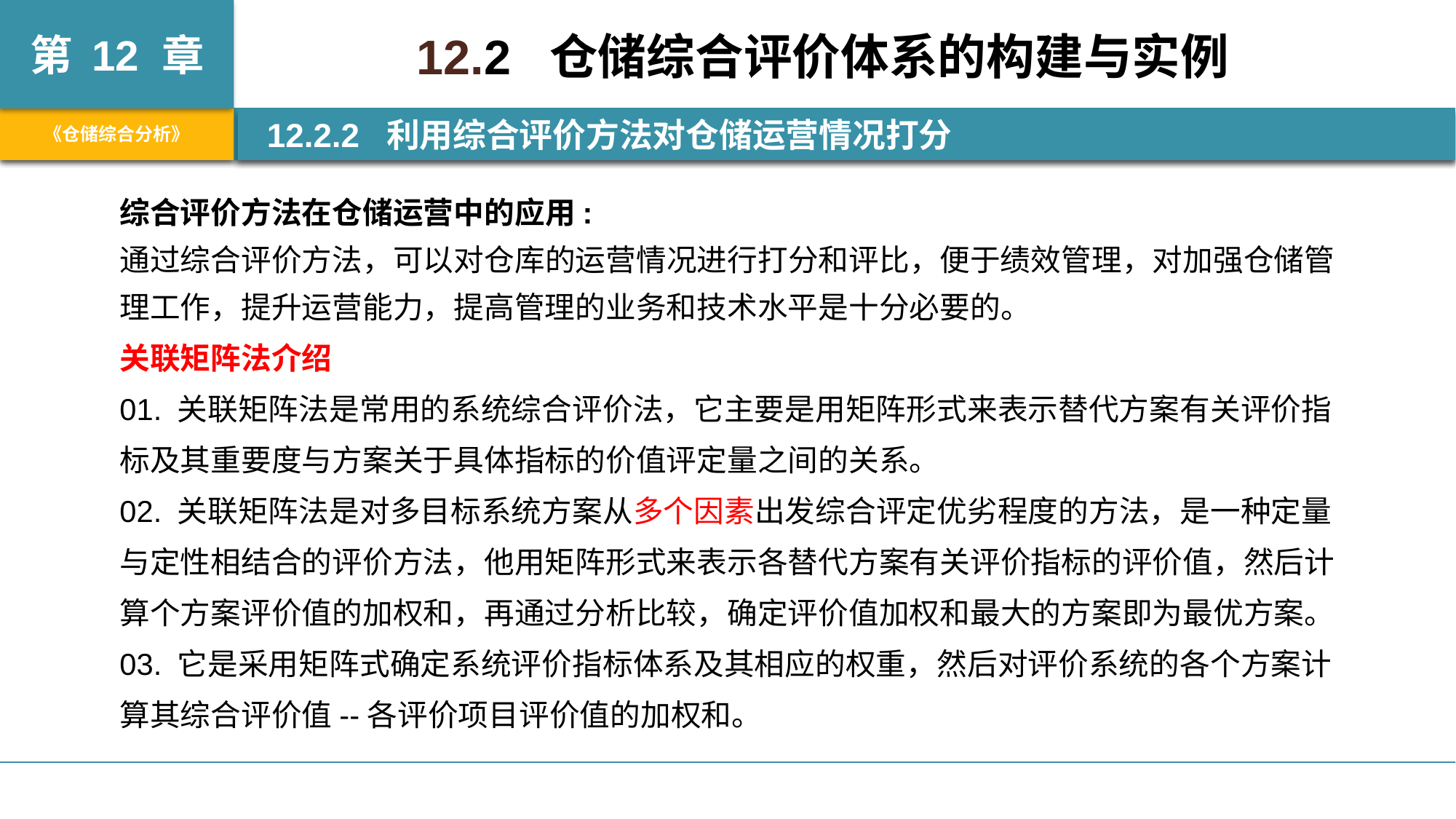

12.2  仓储综合评价体系的构建与实例
  12.2.2  利用综合评价方法对仓储运营情况打分
综合评价方法在仓储运营中的应用:
通过综合评价方法，可以对仓库的运营情况进行打分和评比，便于绩效管理，对加强仓储管理工作，提升运营能力，提高管理的业务和技术水平是十分必要的。
关联矩阵法介绍
01. 关联矩阵法是常用的系统综合评价法，它主要是用矩阵形式来表示替代方案有关评价指标及其重要度与方案关于具体指标的价值评定量之间的关系。
02. 关联矩阵法是对多目标系统方案从多个因素出发综合评定优劣程度的方法，是一种定量与定性相结合的评价方法，他用矩阵形式来表示各替代方案有关评价指标的评价值，然后计算个方案评价值的加权和，再通过分析比较，确定评价值加权和最大的方案即为最优方案。
03. 它是采用矩阵式确定系统评价指标体系及其相应的权重，然后对评价系统的各个方案计算其综合评价值--各评价项目评价值的加权和。